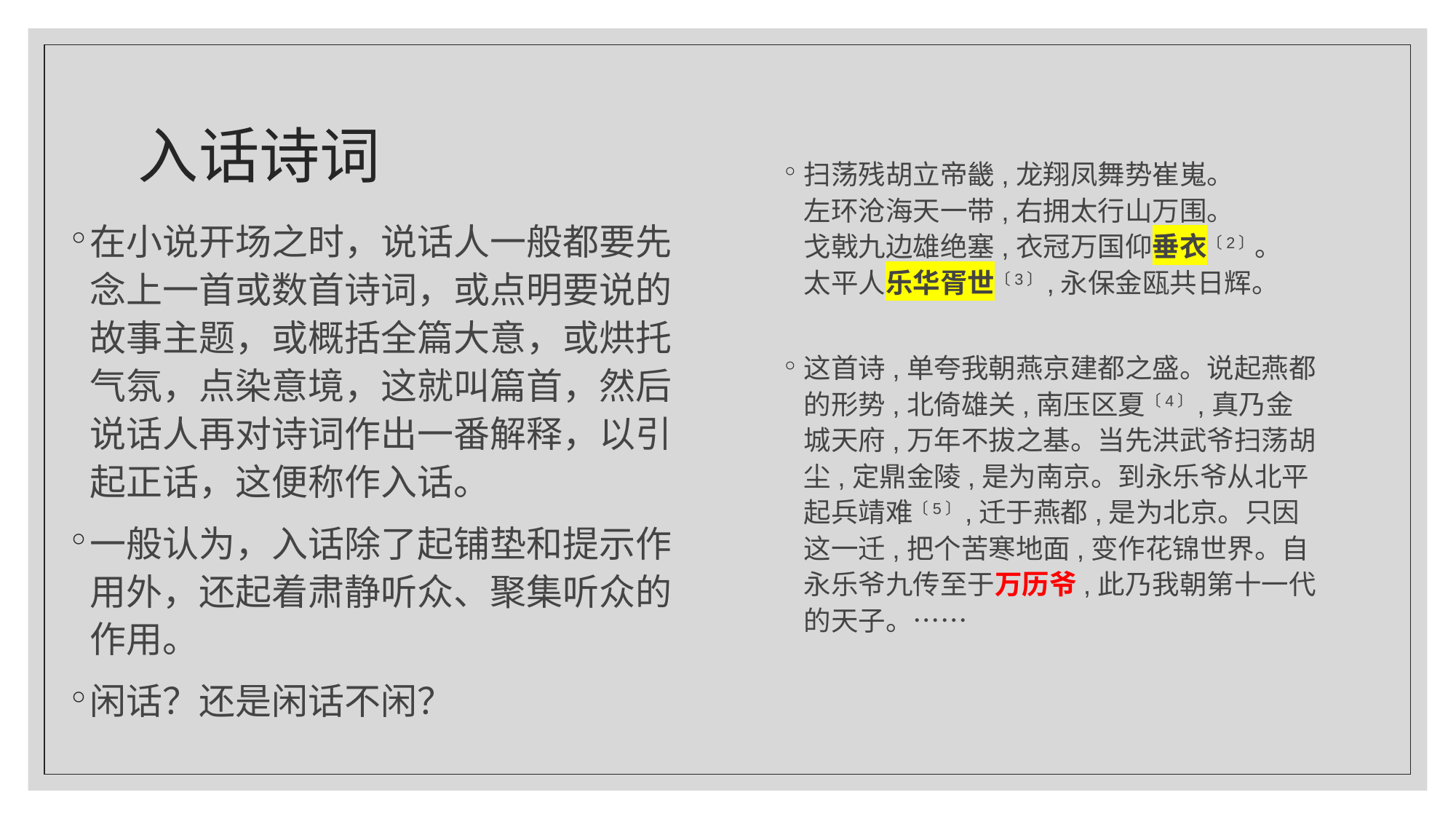

# 入话诗词
扫荡残胡立帝畿,龙翔凤舞势崔嵬。
左环沧海天一带,右拥太行山万围。
戈戟九边雄绝塞,衣冠万国仰垂衣〔2〕。
太平人乐华胥世〔3〕,永保金瓯共日辉。
这首诗,单夸我朝燕京建都之盛。说起燕都的形势,北倚雄关,南压区夏〔4〕,真乃金城天府,万年不拔之基。当先洪武爷扫荡胡尘,定鼎金陵,是为南京。到永乐爷从北平起兵靖难〔5〕,迁于燕都,是为北京。只因这一迁,把个苦寒地面,变作花锦世界。自永乐爷九传至于万历爷,此乃我朝第十一代的天子。……
在小说开场之时，说话人一般都要先念上一首或数首诗词，或点明要说的故事主题，或概括全篇大意，或烘托气氛，点染意境，这就叫篇首，然后说话人再对诗词作出一番解释，以引起正话，这便称作入话。
一般认为，入话除了起铺垫和提示作用外，还起着肃静听众、聚集听众的作用。
闲话？还是闲话不闲？